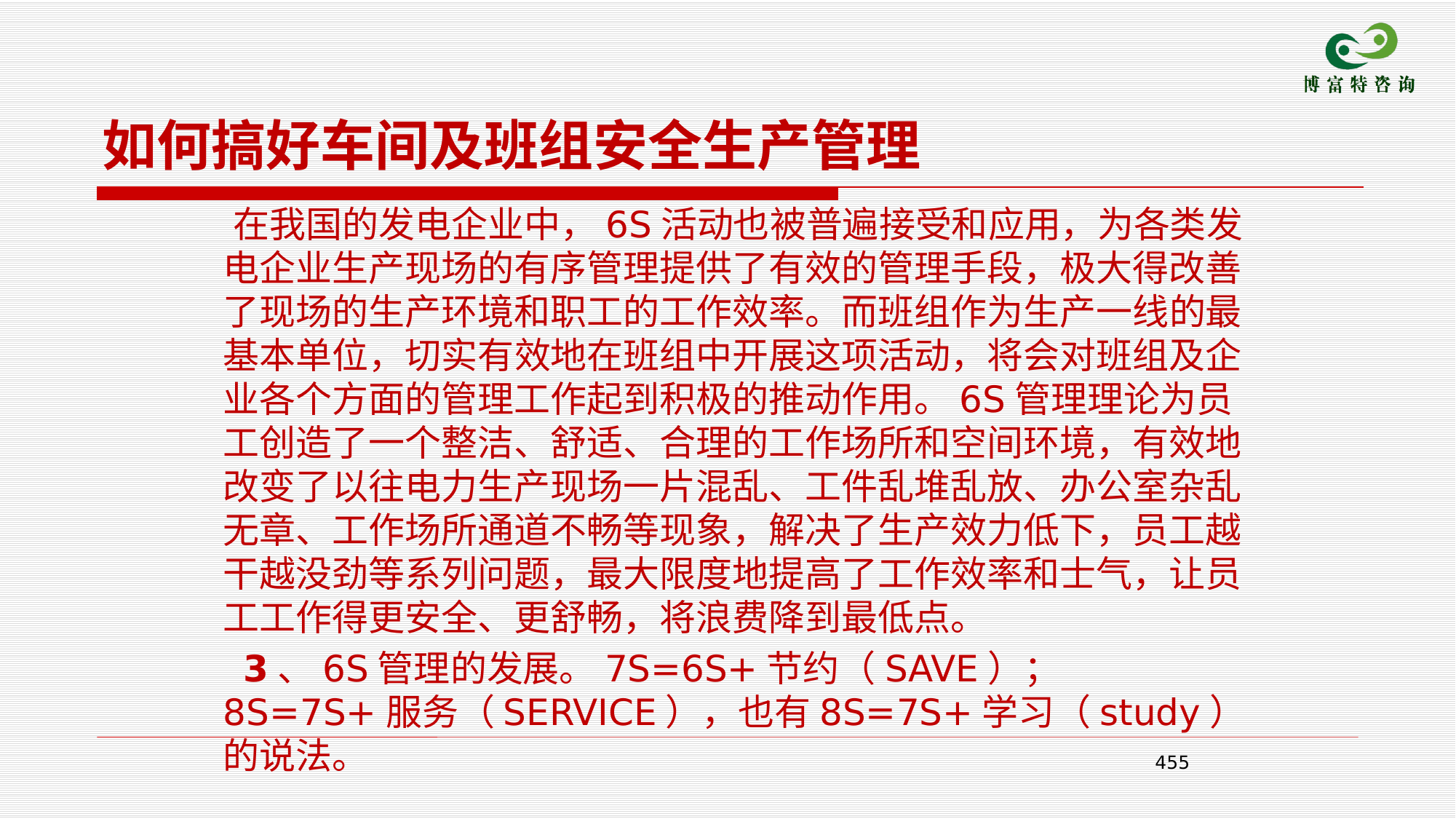

如何搞好车间及班组安全生产管理
       在我国的发电企业中，6S活动也被普遍接受和应用，为各类发电企业生产现场的有序管理提供了有效的管理手段，极大得改善了现场的生产环境和职工的工作效率。而班组作为生产一线的最基本单位，切实有效地在班组中开展这项活动，将会对班组及企业各个方面的管理工作起到积极的推动作用。6S管理理论为员工创造了一个整洁、舒适、合理的工作场所和空间环境，有效地改变了以往电力生产现场一片混乱、工件乱堆乱放、办公室杂乱无章、工作场所通道不畅等现象，解决了生产效力低下，员工越干越没劲等系列问题，最大限度地提高了工作效率和士气，让员工工作得更安全、更舒畅，将浪费降到最低点。
      3、6S管理的发展。7S=6S+节约（SAVE）；8S=7S+服务（SERVICE），也有8S=7S+学习（study）的说法。

455